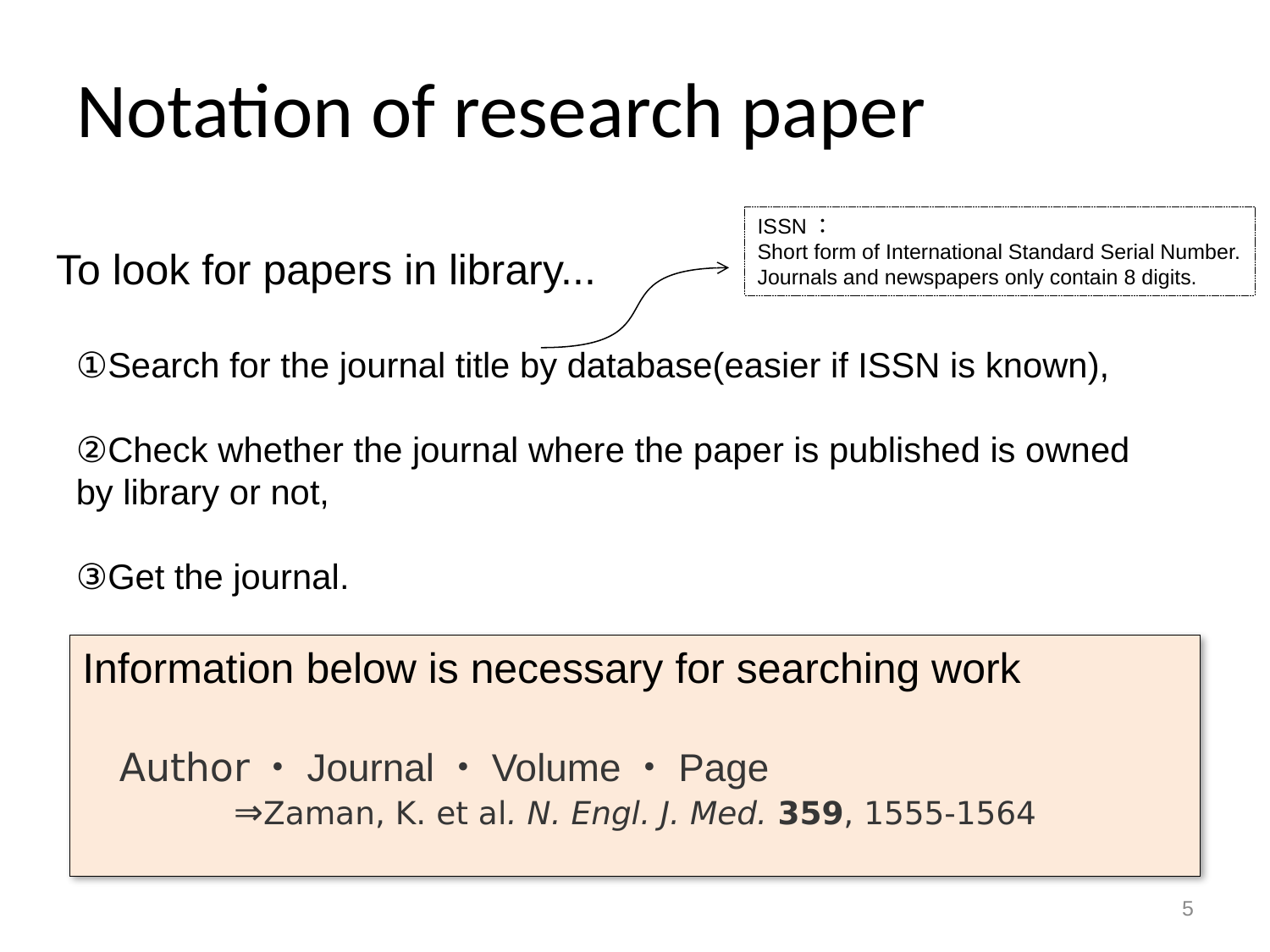

Notation of research paper
ISSN：
Short form of International Standard Serial Number.
Journals and newspapers only contain 8 digits.
To look for papers in library...

①Search for the journal title by database(easier if ISSN is known),

②Check whether the journal where the paper is published is owned by library or not,

③Get the journal.

Information below is necessary for searching work

   Author・Journal・Volume・Page
⇒Zaman, K. et al. N. Engl. J. Med. 359, 1555-1564

5